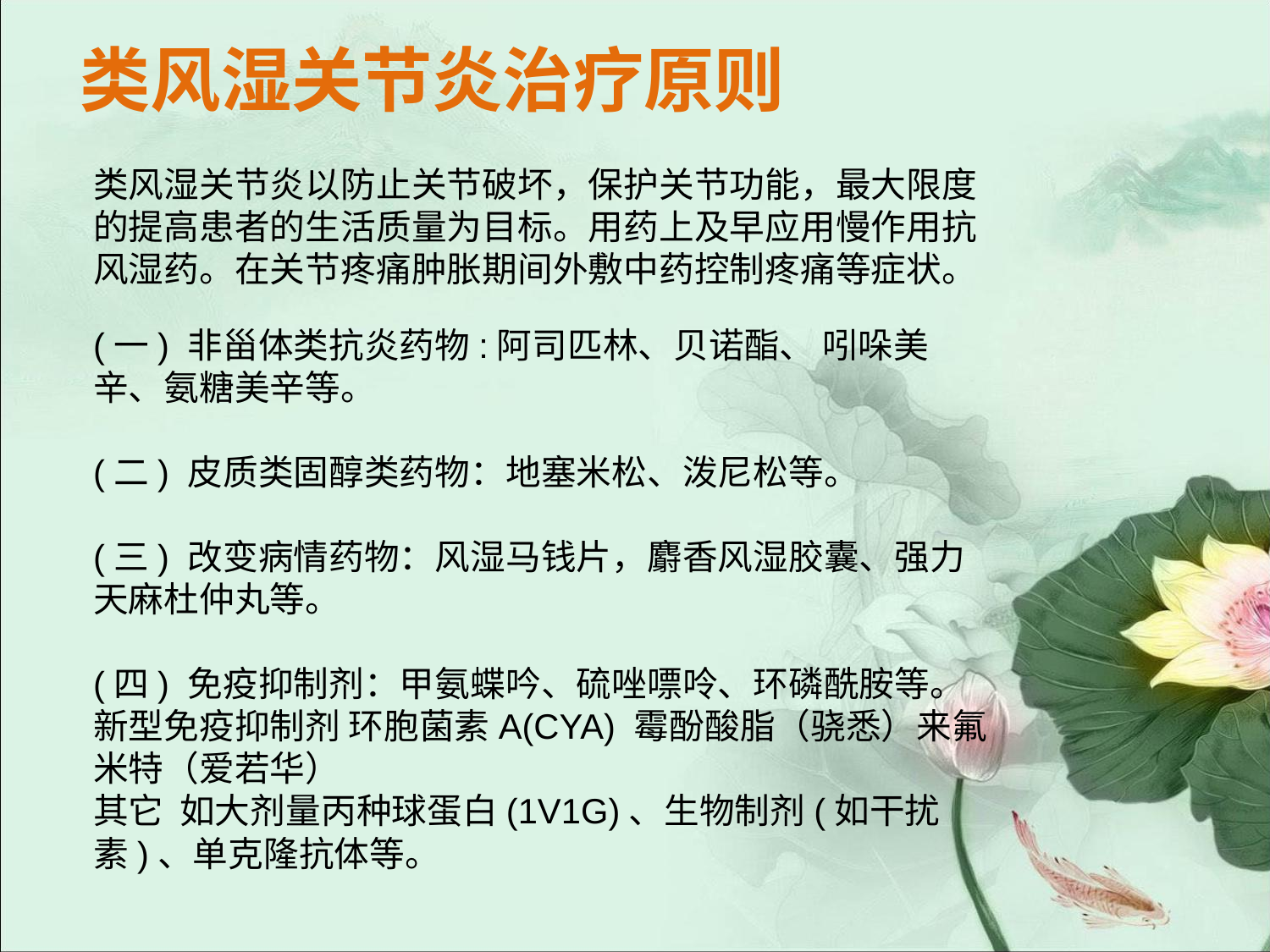

#
类风湿关节炎治疗原则
类风湿关节炎以防止关节破坏，保护关节功能，最大限度的提高患者的生活质量为目标。用药上及早应用慢作用抗风湿药。在关节疼痛肿胀期间外敷中药控制疼痛等症状。

(一) 非甾体类抗炎药物:阿司匹林、贝诺酯、 吲哚美辛、氨糖美辛等。

(二) 皮质类固醇类药物：地塞米松、泼尼松等。

(三) 改变病情药物：风湿马钱片，麝香风湿胶囊、强力天麻杜仲丸等。

(四) 免疫抑制剂：甲氨蝶吟、硫唑嘌呤、环磷酰胺等。
新型免疫抑制剂 环胞菌素A(CYA) 霉酚酸脂（骁悉）来氟米特（爱若华）
其它  如大剂量丙种球蛋白(1V1G)、生物制剂(如干扰素)、单克隆抗体等。